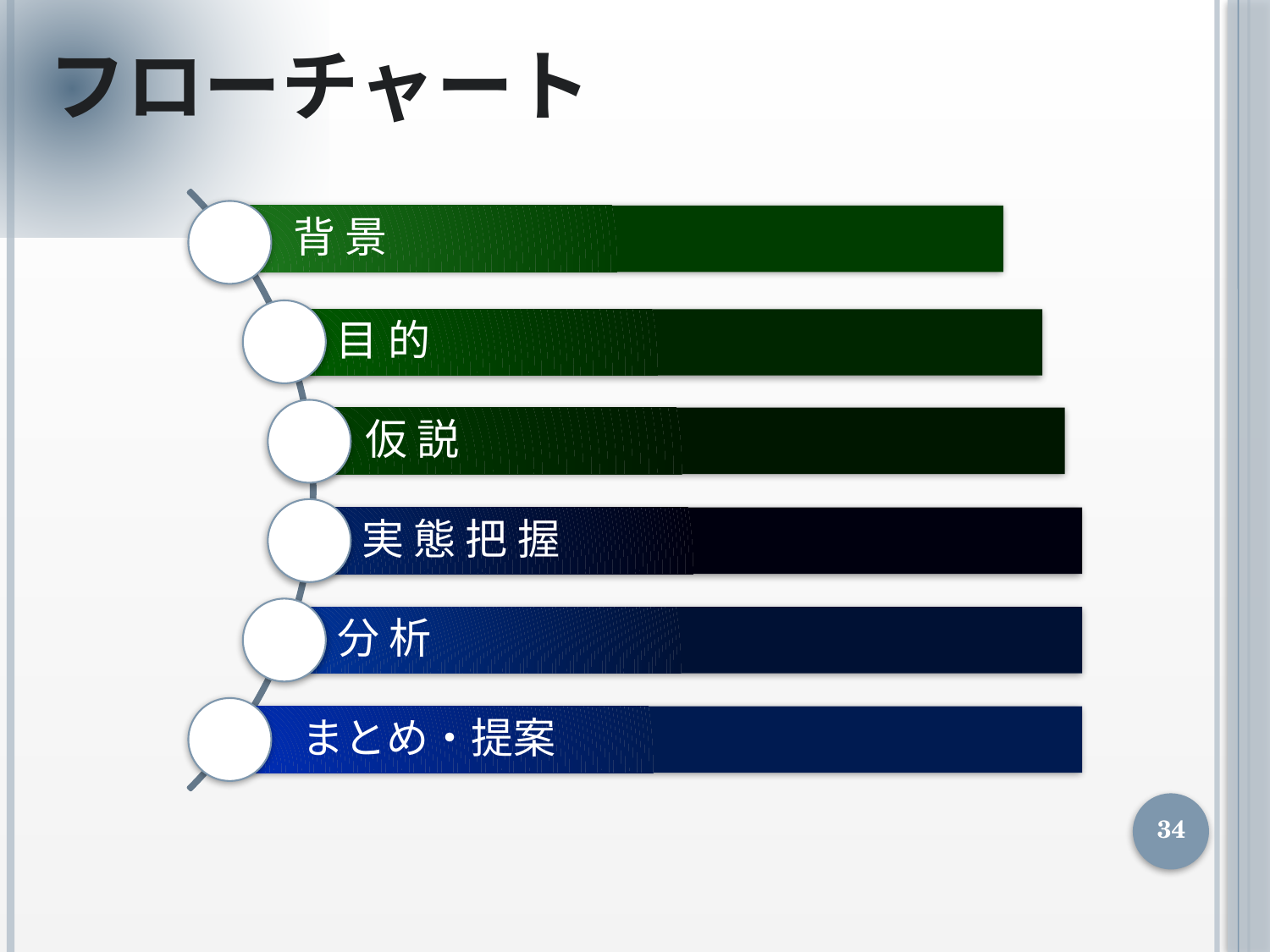

フローチャート
背 景
目 的
仮 説
実 態 把 握
分 析
 まとめ・提案

 まとめ・提案
34